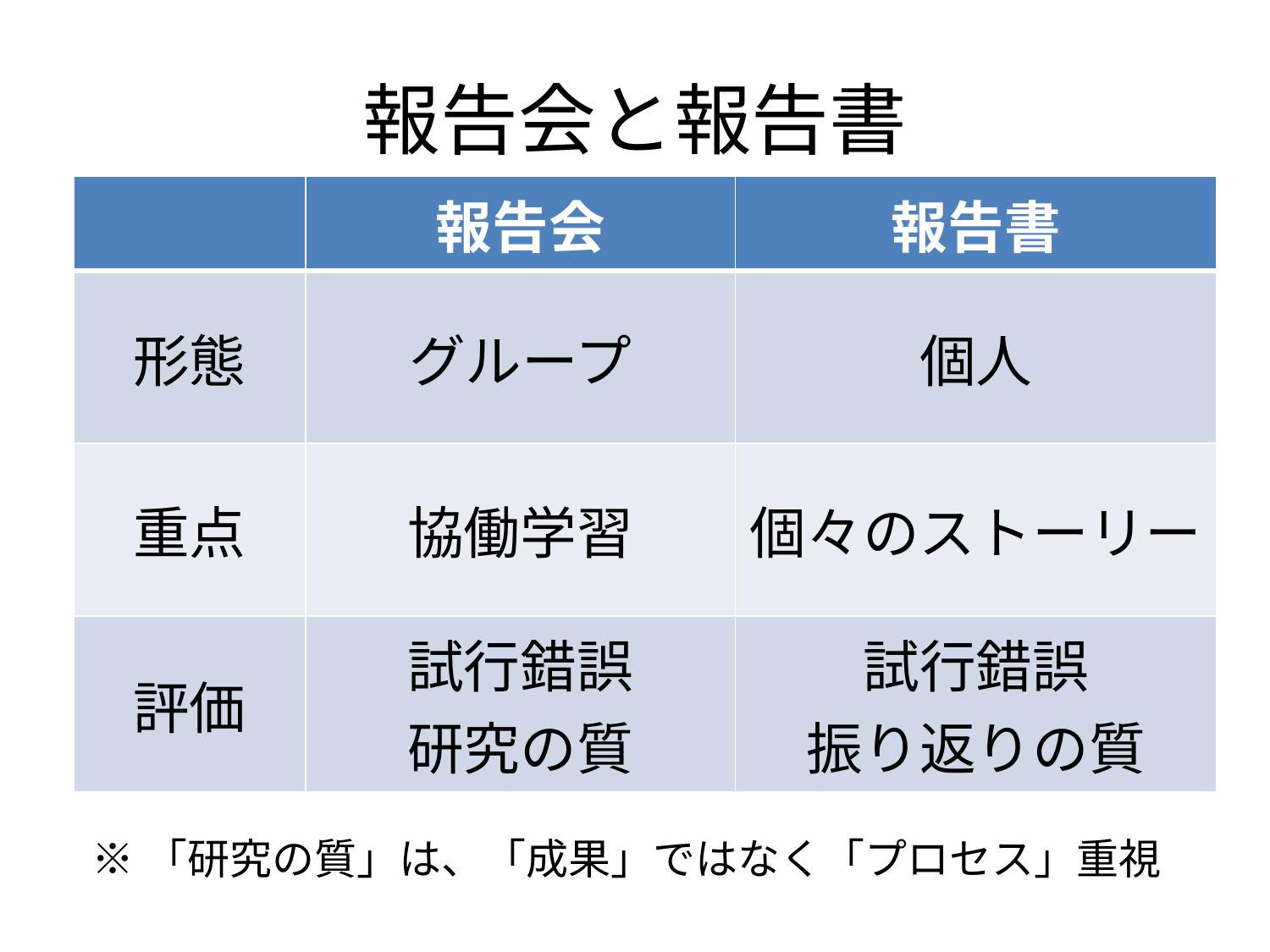

# 報告会と報告書
|  | 報告会 | 報告書 |
| --- | --- | --- |
| 形態 | グループ | 個人 |
| 重点 | 協働学習 | 個々のストーリー |
| 評価 | 試行錯誤 研究の質 | 試行錯誤 振り返りの質 |
※「研究の質」は、「成果」ではなく「プロセス」重視